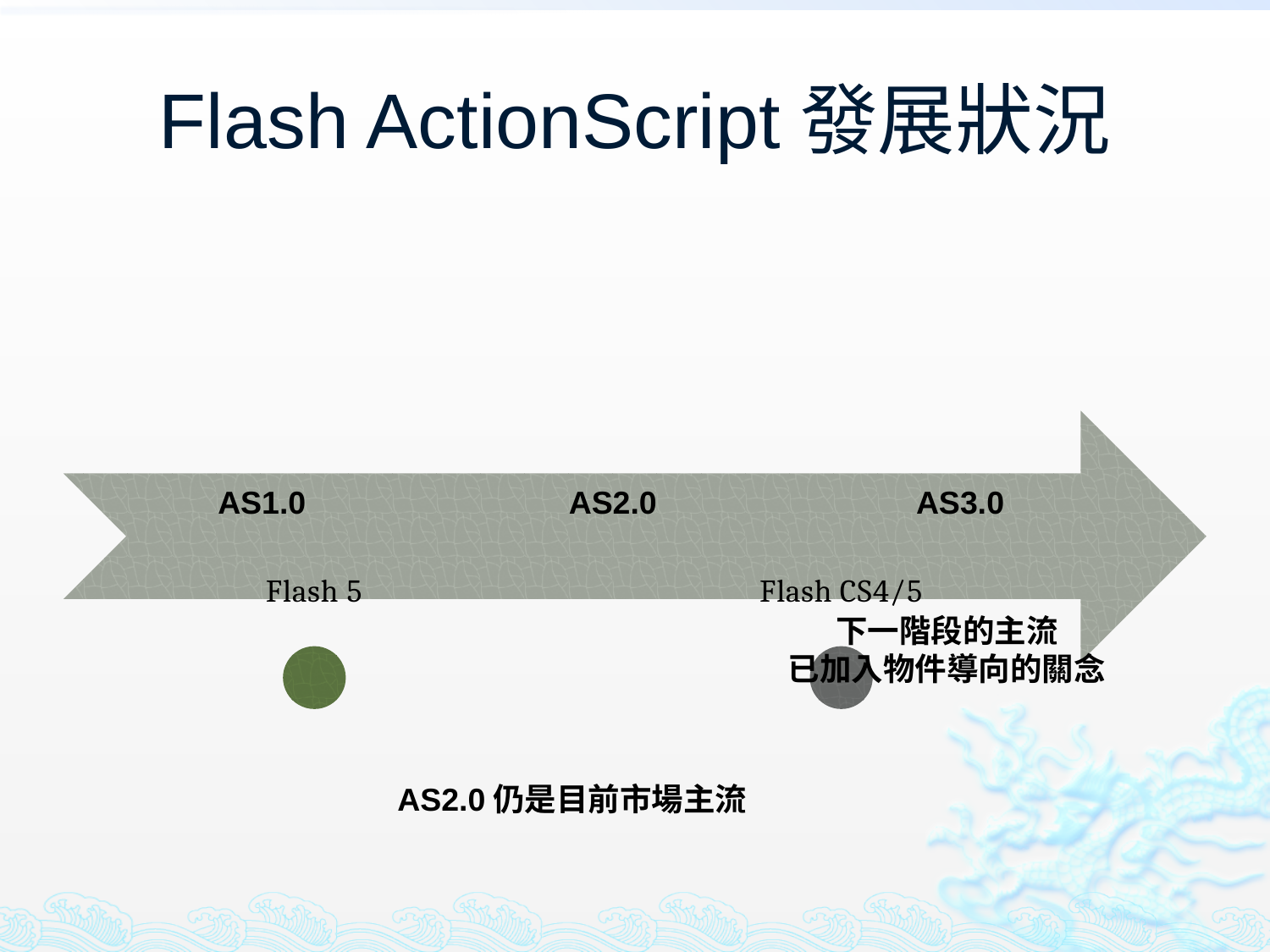

# Flash ActionScript發展狀況
Flash 5
Flash CS4/5
AS1.0
AS2.0
AS3.0
下一階段的主流
已加入物件導向的關念
AS2.0仍是目前市場主流